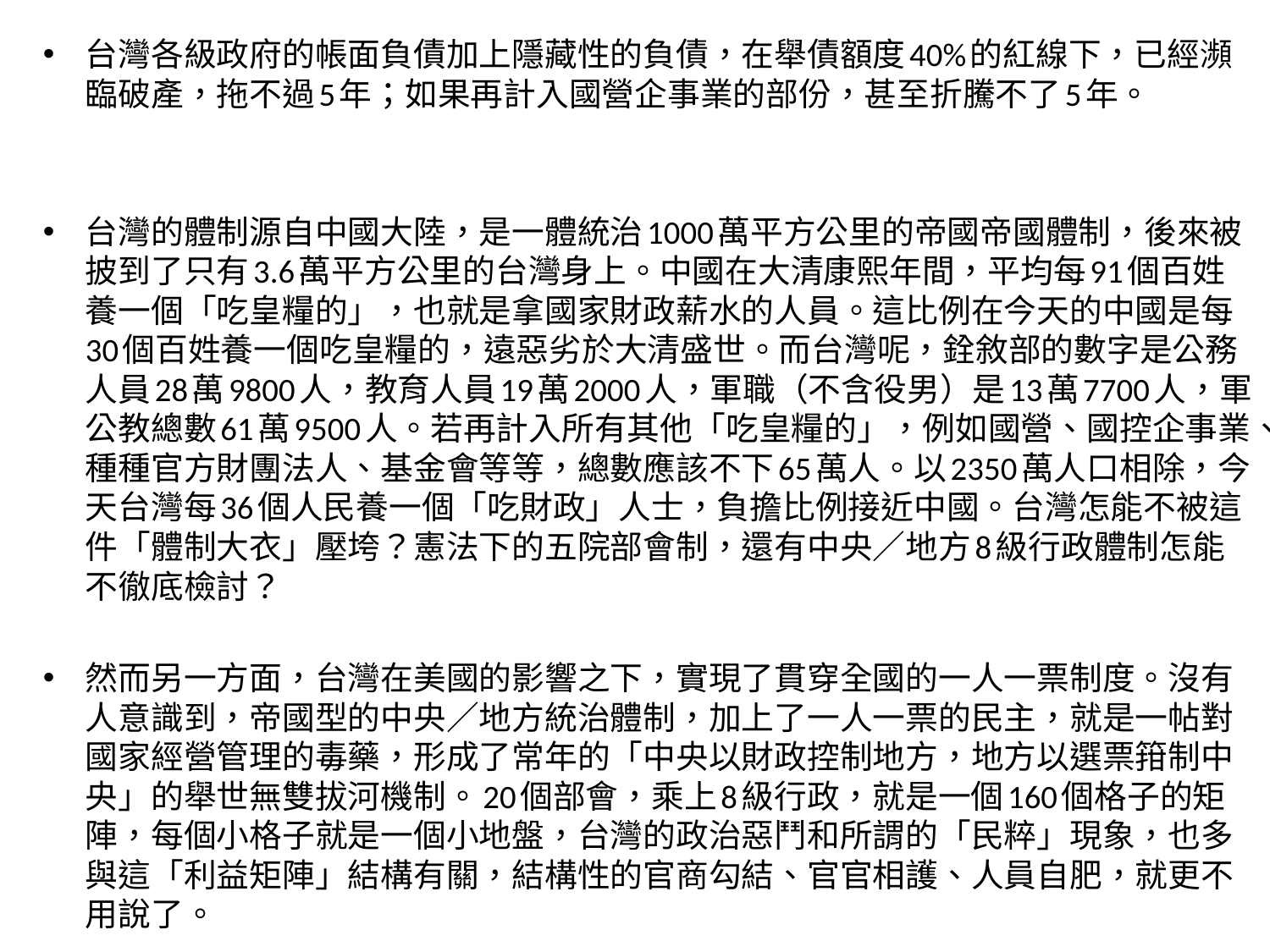

台灣各級政府的帳面負債加上隱藏性的負債，在舉債額度40%的紅線下，已經瀕臨破產，拖不過5年；如果再計入國營企事業的部份，甚至折騰不了5年。

台灣的體制源自中國大陸，是一體統治1000萬平方公里的帝國帝國體制，後來被披到了只有3.6萬平方公里的台灣身上。中國在大清康熙年間，平均每91個百姓養一個「吃皇糧的」，也就是拿國家財政薪水的人員。這比例在今天的中國是每 30個百姓養一個吃皇糧的，遠惡劣於大清盛世。而台灣呢，銓敘部的數字是公務人員28萬9800人，教育人員19萬2000人，軍職（不含役男）是13萬7700人，軍公教總數61萬9500人。若再計入所有其他「吃皇糧的」，例如國營、國控企事業、種種官方財團法人、基金會等等，總數應該不下65萬人。以2350萬人口相除，今天台灣每36個人民養一個「吃財政」人士，負擔比例接近中國。台灣怎能不被這件「體制大衣」壓垮？憲法下的五院部會制，還有中央／地方8級行政體制怎能不徹底檢討？

然而另一方面，台灣在美國的影響之下，實現了貫穿全國的一人一票制度。沒有人意識到，帝國型的中央／地方統治體制，加上了一人一票的民主，就是一帖對國家經營管理的毒藥，形成了常年的「中央以財政控制地方，地方以選票箝制中央」的舉世無雙拔河機制。20個部會，乘上8級行政，就是一個160個格子的矩陣，每個小格子就是一個小地盤，台灣的政治惡鬥和所謂的「民粹」現象，也多與這「利益矩陣」結構有關，結構性的官商勾結、官官相護、人員自肥，就更不用說了。